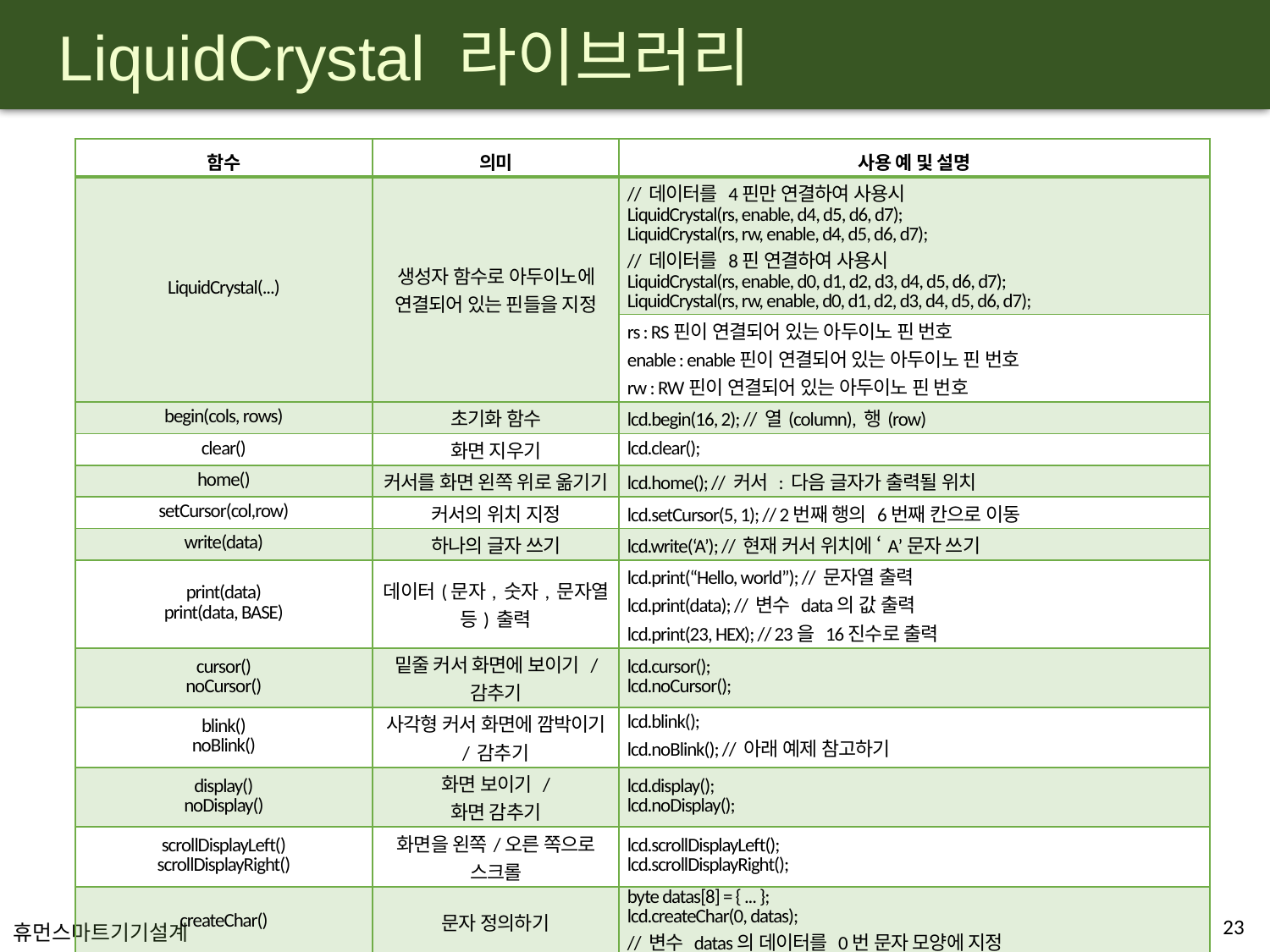

# LiquidCrystal 라이브러리
| 함수 | 의미 | 사용 예 및 설명 |
| --- | --- | --- |
| LiquidCrystal(...) | 생성자 함수로 아두이노에 연결되어 있는 핀들을 지정 | // 데이터를 4핀만 연결하여 사용시 LiquidCrystal(rs, enable, d4, d5, d6, d7); LiquidCrystal(rs, rw, enable, d4, d5, d6, d7); // 데이터를 8핀 연결하여 사용시 LiquidCrystal(rs, enable, d0, d1, d2, d3, d4, d5, d6, d7); LiquidCrystal(rs, rw, enable, d0, d1, d2, d3, d4, d5, d6, d7); |
|  |  | rs : RS핀이 연결되어 있는 아두이노 핀 번호 enable : enable핀이 연결되어 있는 아두이노 핀 번호 rw : RW핀이 연결되어 있는 아두이노 핀 번호 |
| begin(cols, rows) | 초기화 함수 | lcd.begin(16, 2); // 열(column), 행(row) |
| clear() | 화면 지우기 | lcd.clear(); |
| home() | 커서를 화면 왼쪽 위로 옮기기 | lcd.home(); // 커서 : 다음 글자가 출력될 위치 |
| setCursor(col,row) | 커서의 위치 지정 | lcd.setCursor(5, 1); // 2번째 행의 6번째 칸으로 이동 |
| write(data) | 하나의 글자 쓰기 | lcd.write(‘A’); // 현재 커서 위치에 ‘A’문자 쓰기 |
| print(data) print(data, BASE) | 데이터(문자, 숫자, 문자열 등) 출력 | lcd.print(“Hello, world”); // 문자열 출력 lcd.print(data); // 변수 data의 값 출력 lcd.print(23, HEX); // 23을 16진수로 출력 |
| cursor() noCursor() | 밑줄 커서 화면에 보이기 / 감추기 | lcd.cursor(); lcd.noCursor(); |
| blink() noBlink() | 사각형 커서 화면에 깜박이기 / 감추기 | lcd.blink(); lcd.noBlink(); // 아래 예제 참고하기 |
| display() noDisplay() | 화면 보이기 / 화면 감추기 | lcd.display(); lcd.noDisplay(); |
| scrollDisplayLeft() scrollDisplayRight() | 화면을 왼쪽/오른 쪽으로 스크롤 | lcd.scrollDisplayLeft(); lcd.scrollDisplayRight(); |
| createChar() | 문자 정의하기 | byte datas[8] = { ... }; lcd.createChar(0, datas); // 변수 datas의 데이터를 0번 문자 모양에 지정 |
23